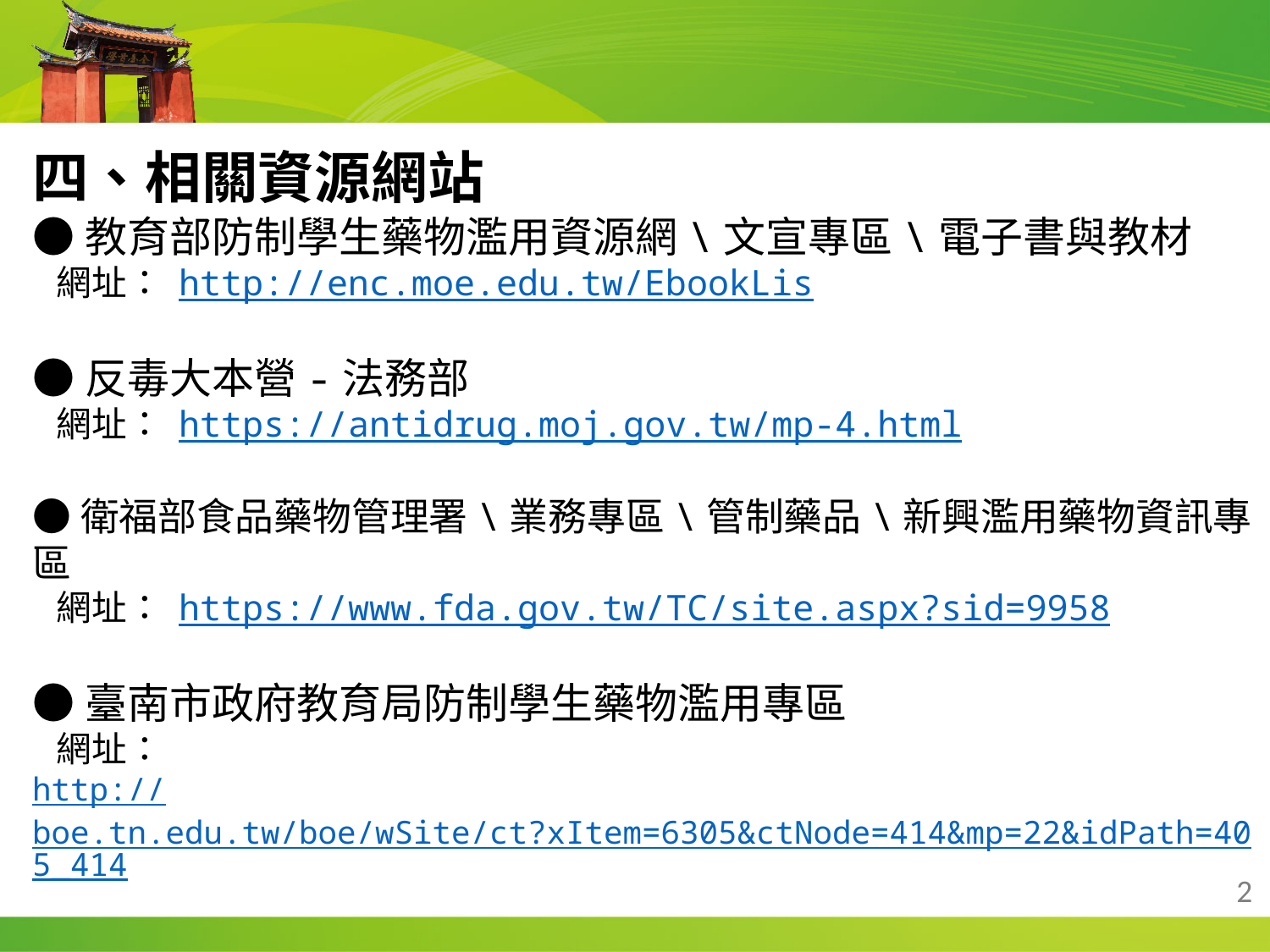

四、相關資源網站
●教育部防制學生藥物濫用資源網\文宣專區\電子書與教材
  網址： http://enc.moe.edu.tw/EbookLis

●反毒大本營-法務部
  網址： https://antidrug.moj.gov.tw/mp-4.html

●衛福部食品藥物管理署\業務專區\管制藥品\新興濫用藥物資訊專區
  網址： https://www.fda.gov.tw/TC/site.aspx?sid=9958

●臺南市政府教育局防制學生藥物濫用專區
  網址：
http://boe.tn.edu.tw/boe/wSite/ct?xItem=6305&ctNode=414&mp=22&idPath=405_414

2